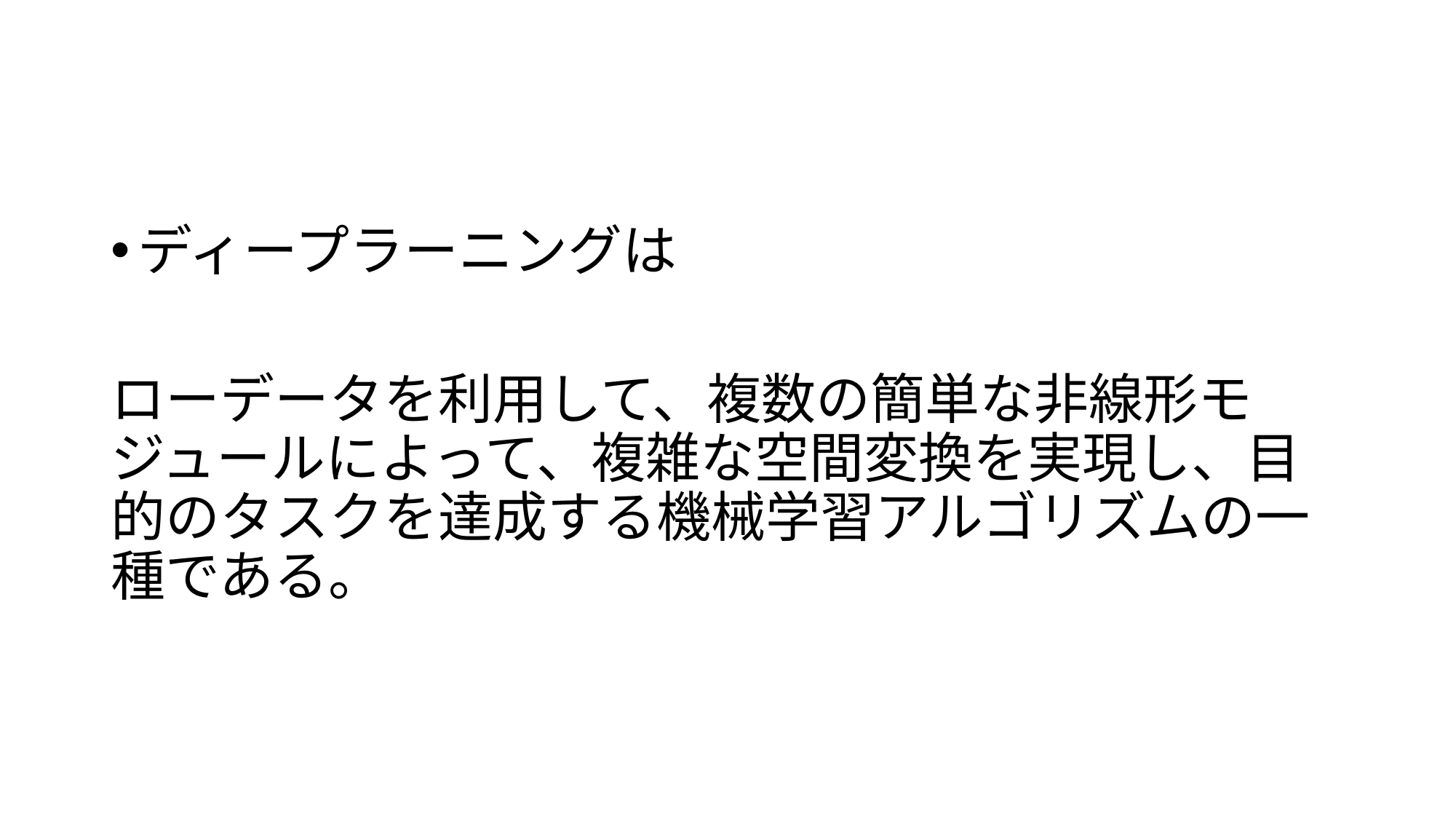

#
ディープラーニングは

ローデータを利用して、複数の簡単な非線形モジュールによって、複雑な空間変換を実現し、目的のタスクを達成する機械学習アルゴリズムの一種である。